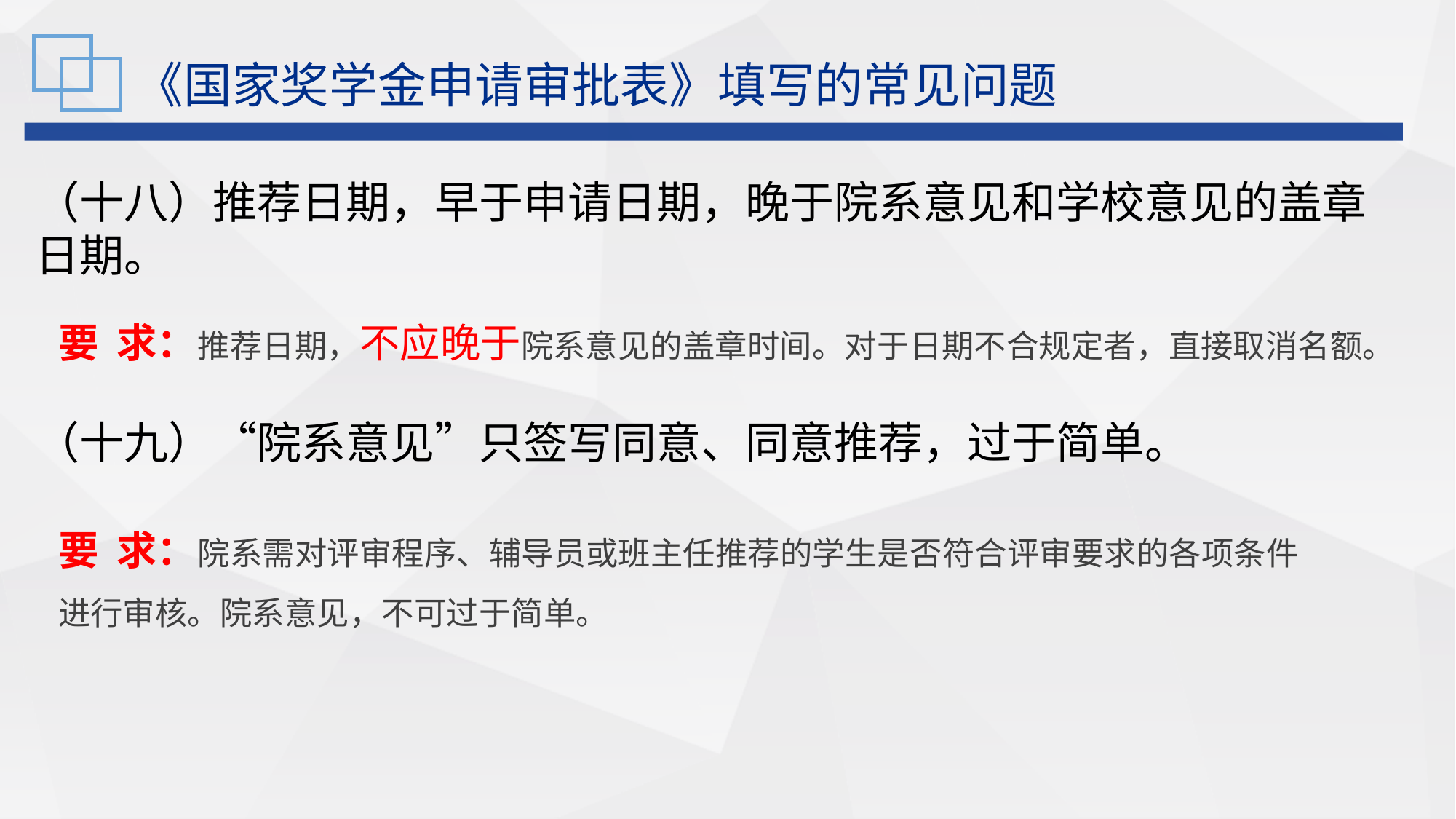

《国家奖学金申请审批表》填写的常见问题

（十八）推荐日期，早于申请日期，晚于院系意见和学校意见的盖章日期。
要  求：推荐日期，不应晚于院系意见的盖章时间。对于日期不合规定者，直接取消名额。
（十九）“院系意见”只签写同意、同意推荐，过于简单。
要  求：院系需对评审程序、辅导员或班主任推荐的学生是否符合评审要求的各项条件进行审核。院系意见，不可过于简单。